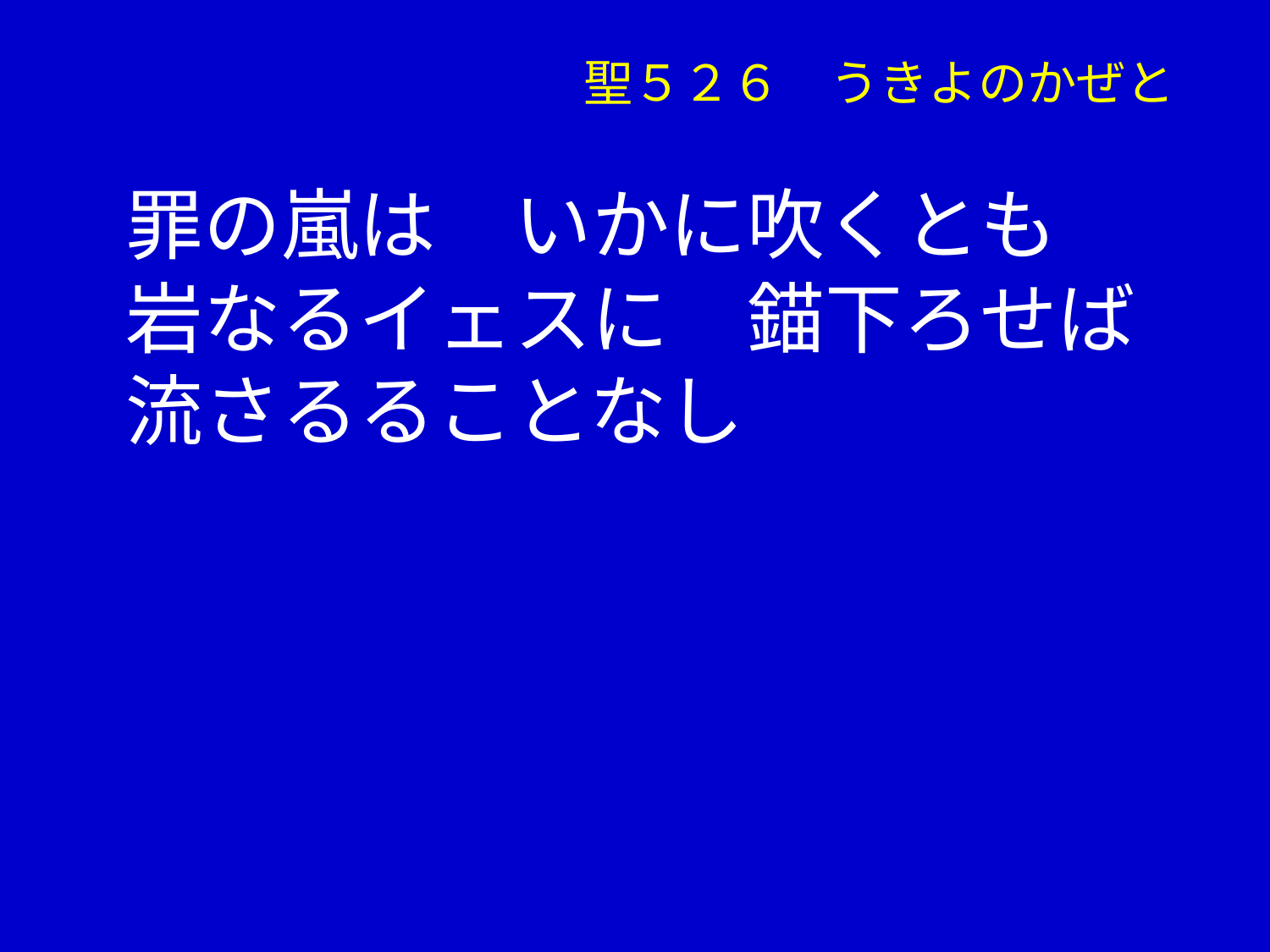

聖５２６　うきよのかぜと
罪の嵐は　いかに吹くとも
岩なるイェスに　錨下ろせば
流さるることなし